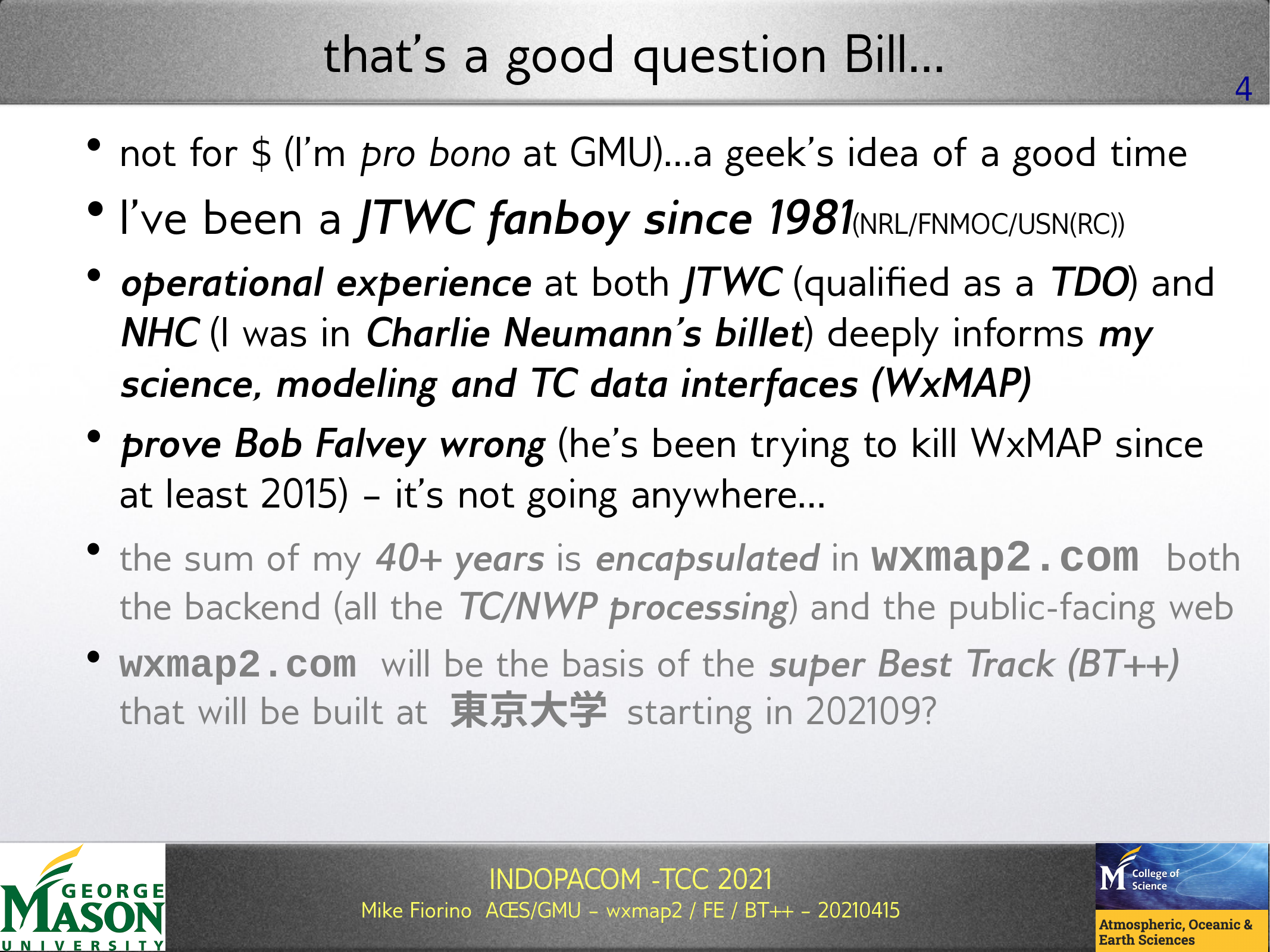

# that’s a good question Bill…
not for $ (I’m pro bono at GMU)…a geek’s idea of a good time
I’ve been a JTWC fanboy since 1981(NRL/FNMOC/USN(RC))
operational experience at both JTWC (qualified as a TDO) and NHC (I was in Charlie Neumann’s billet) deeply informs my science, modeling and TC data interfaces (WxMAP)
prove Bob Falvey wrong (he’s been trying to kill WxMAP since at least 2015) – it’s not going anywhere…
the sum of my 40+ years is encapsulated in wxmap2.com both the backend (all the TC/NWP processing) and the public-facing web
wxmap2.com will be the basis of the super Best Track (BT++) that will be built at 東京大学 starting in 202109?